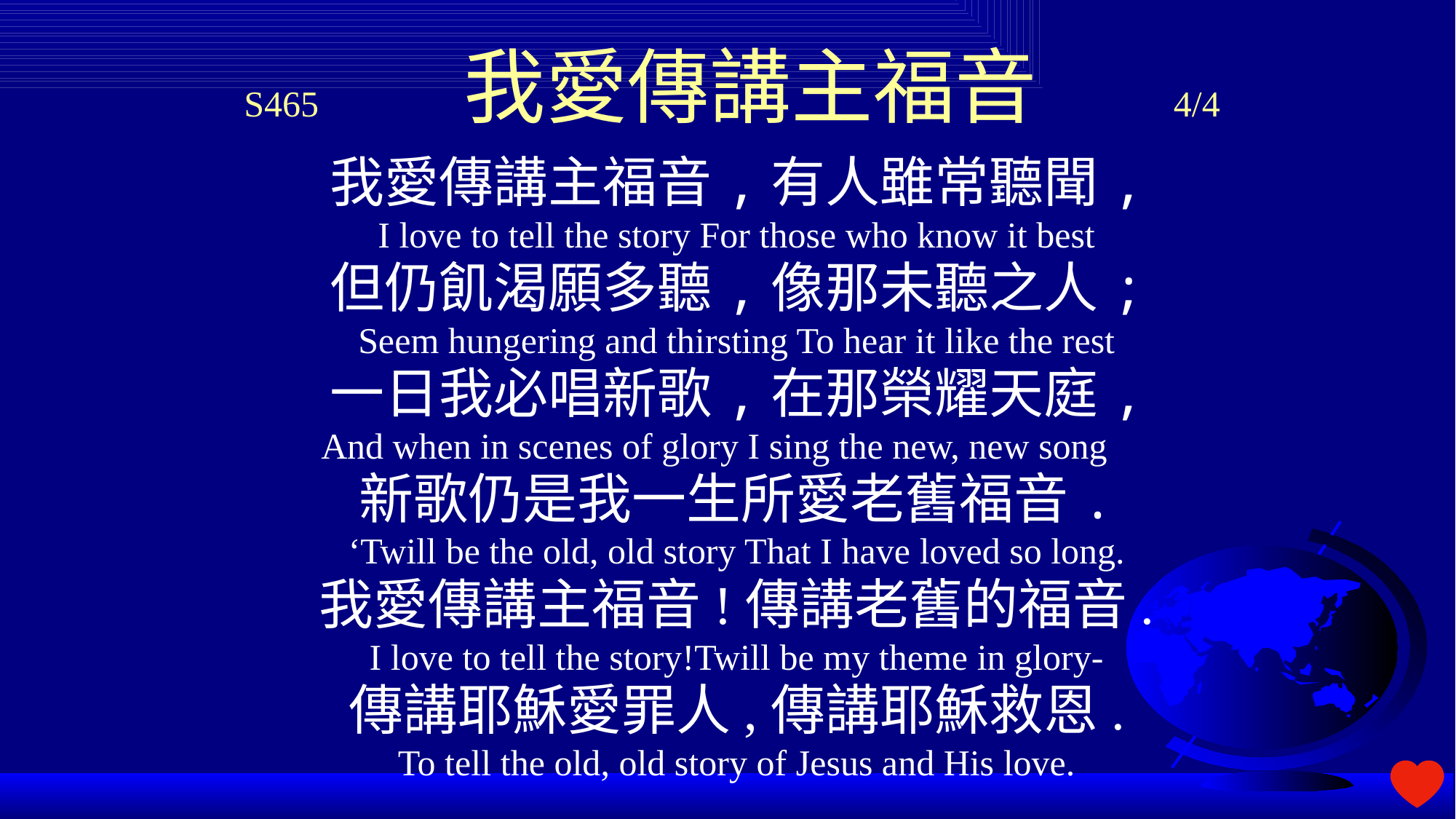

# S465               我愛傳講主福音　     4/4
我愛傳講主福音,有人雖常聽聞,
I love to tell the story For those who know it best
但仍飢渴願多聽,像那未聽之人;
Seem hungering and thirsting To hear it like the rest
一日我必唱新歌,在那榮耀天庭,
And when in scenes of glory I sing the new, new song
新歌仍是我一生所愛老舊福音.
‘Twill be the old, old story That I have loved so long.
我愛傳講主福音!傳講老舊的福音.
I love to tell the story!Twill be my theme in glory-
傳講耶穌愛罪人,傳講耶穌救恩.
To tell the old, old story of Jesus and His love.